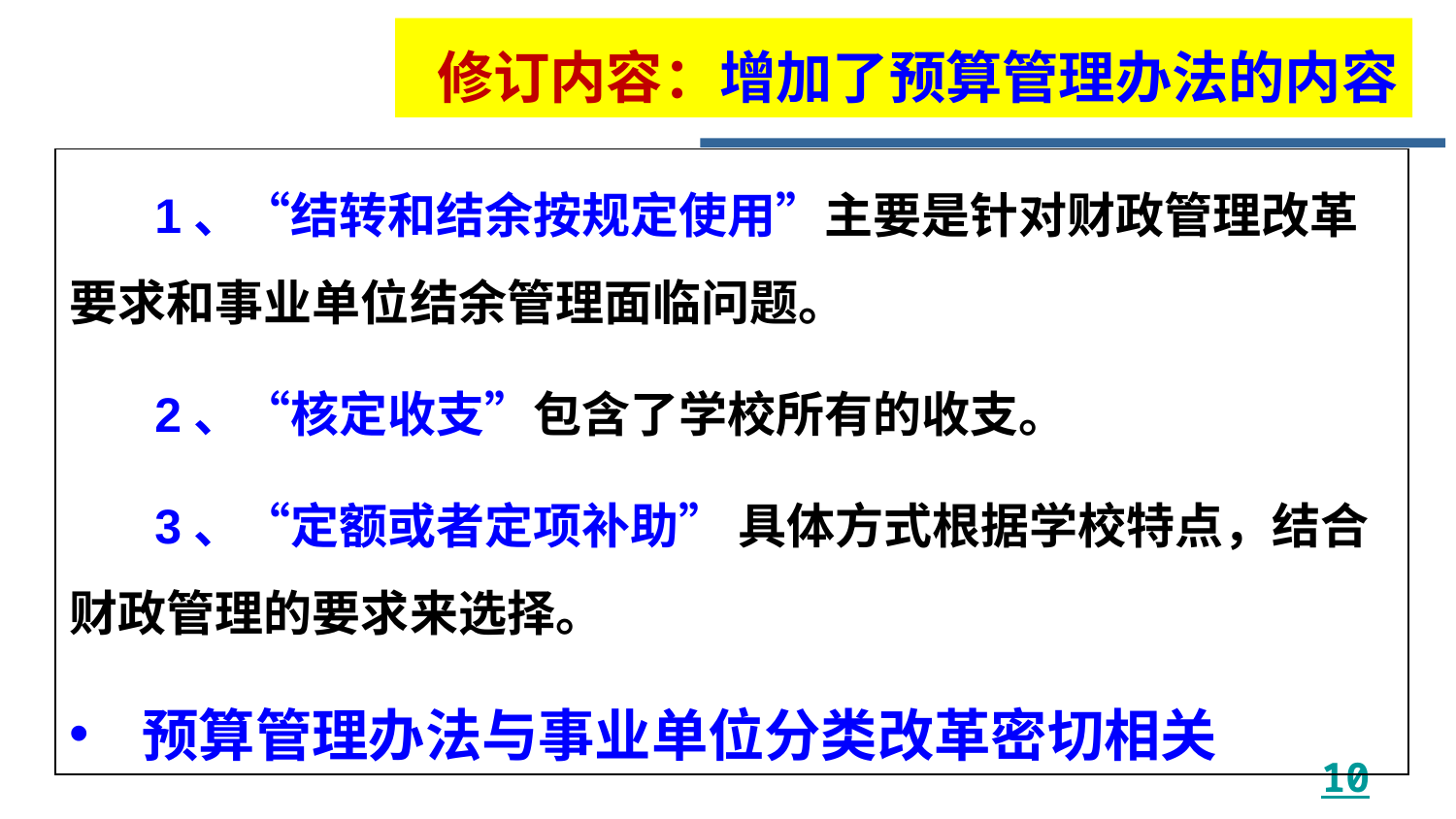

修订内容：增加了预算管理办法的内容

1、“结转和结余按规定使用”主要是针对财政管理改革要求和事业单位结余管理面临问题。
2、“核定收支”包含了学校所有的收支。
3、“定额或者定项补助” 具体方式根据学校特点，结合财政管理的要求来选择。
预算管理办法与事业单位分类改革密切相关
10